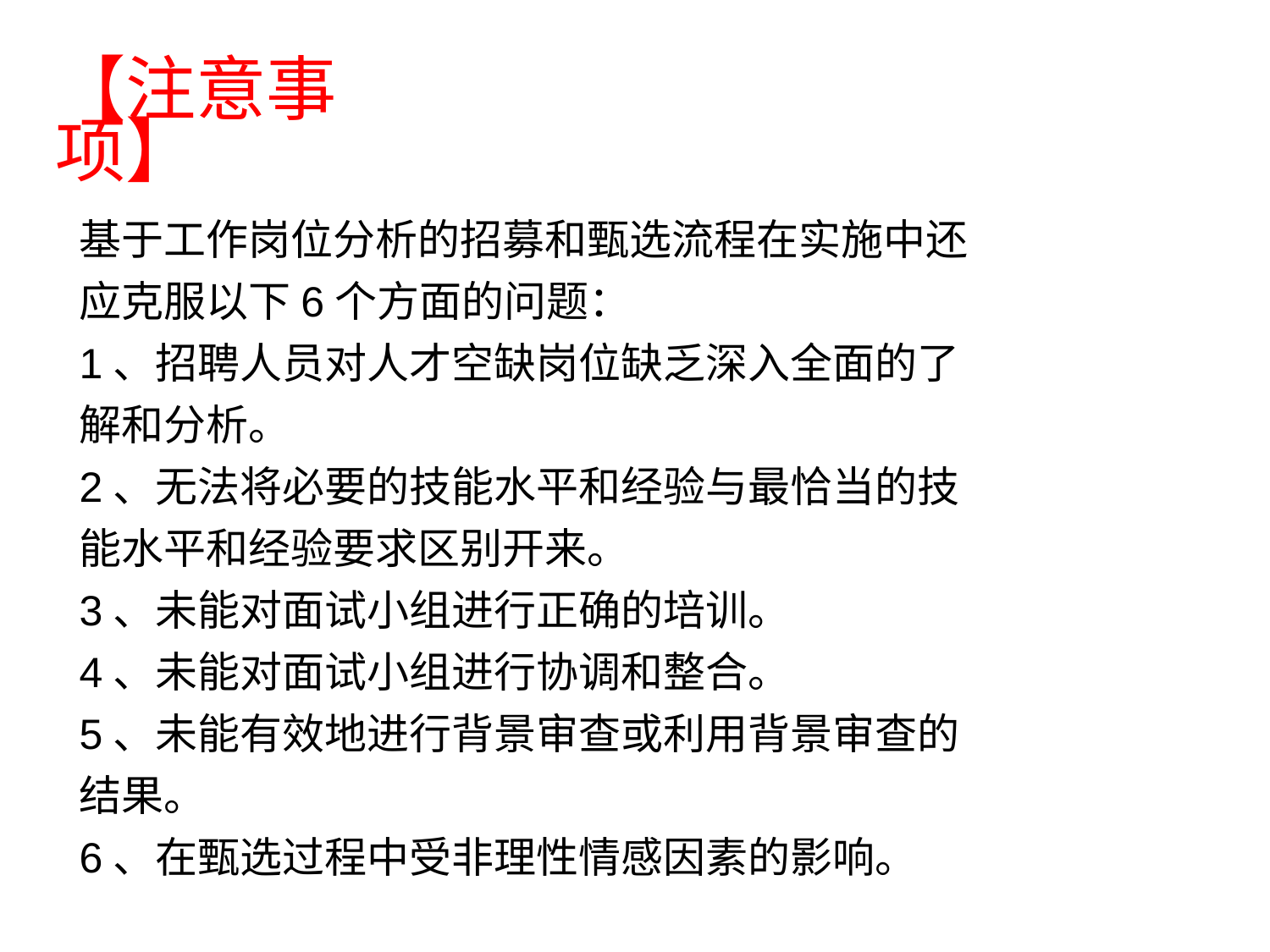

# 【注意事项】
基于工作岗位分析的招募和甄选流程在实施中还应克服以下6个方面的问题：
1、招聘人员对人才空缺岗位缺乏深入全面的了解和分析。
2、无法将必要的技能水平和经验与最恰当的技能水平和经验要求区别开来。
3、未能对面试小组进行正确的培训。
4、未能对面试小组进行协调和整合。
5、未能有效地进行背景审查或利用背景审查的结果。
6、在甄选过程中受非理性情感因素的影响。